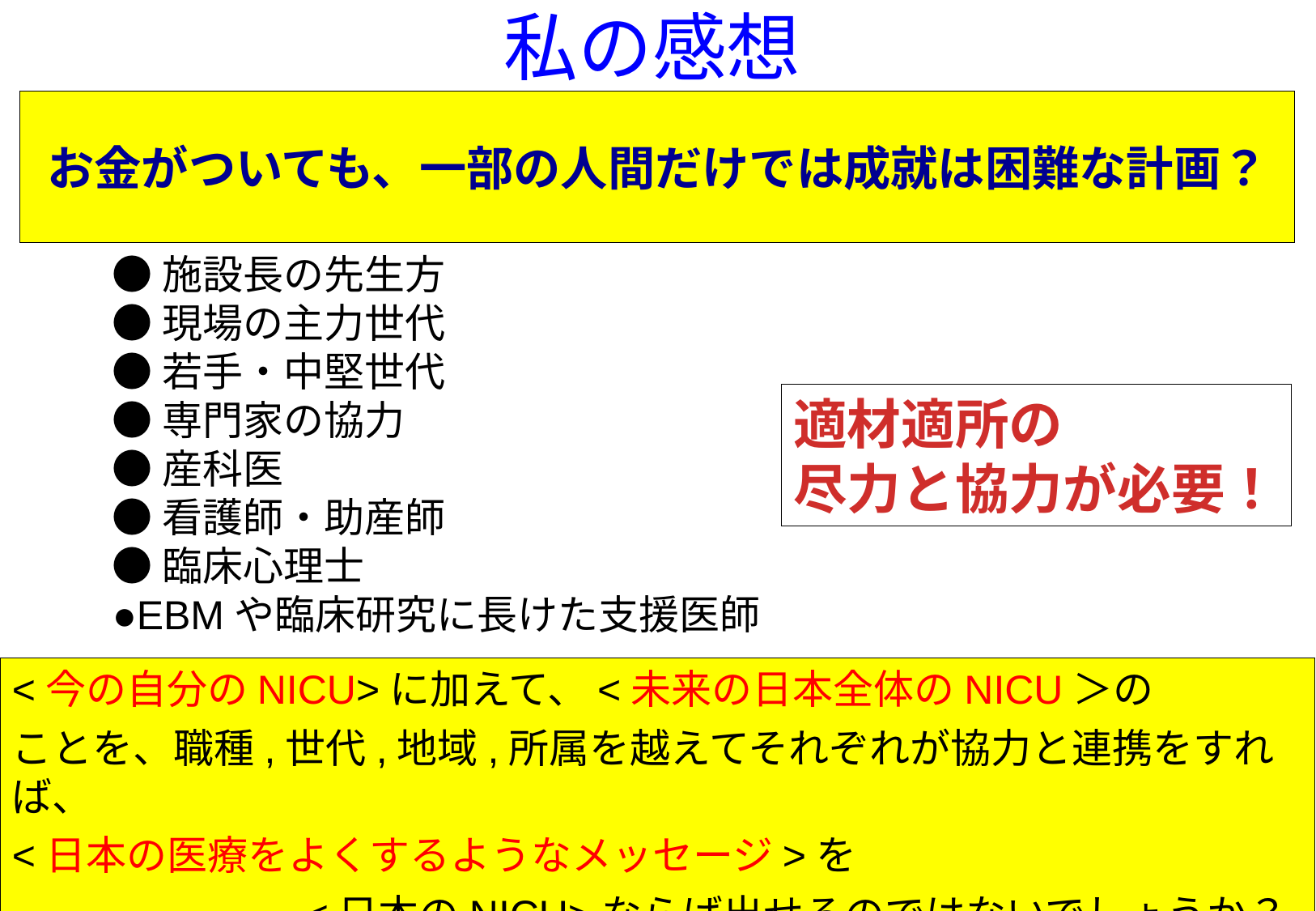

# 私の感想
お金がついても、一部の人間だけでは成就は困難な計画？
●施設長の先生方
●現場の主力世代
●若手・中堅世代
●専門家の協力
●産科医
●看護師・助産師
●臨床心理士
●EBMや臨床研究に長けた支援医師

適材適所の
尽力と協力が必要！
<今の自分のNICU>に加えて、<未来の日本全体のNICU＞の
ことを、職種,世代,地域,所属を越えてそれぞれが協力と連携をすれば、
<日本の医療をよくするようなメッセージ>を
　　　　　　　<日本のNICU>ならば出せるのではないでしょうか？